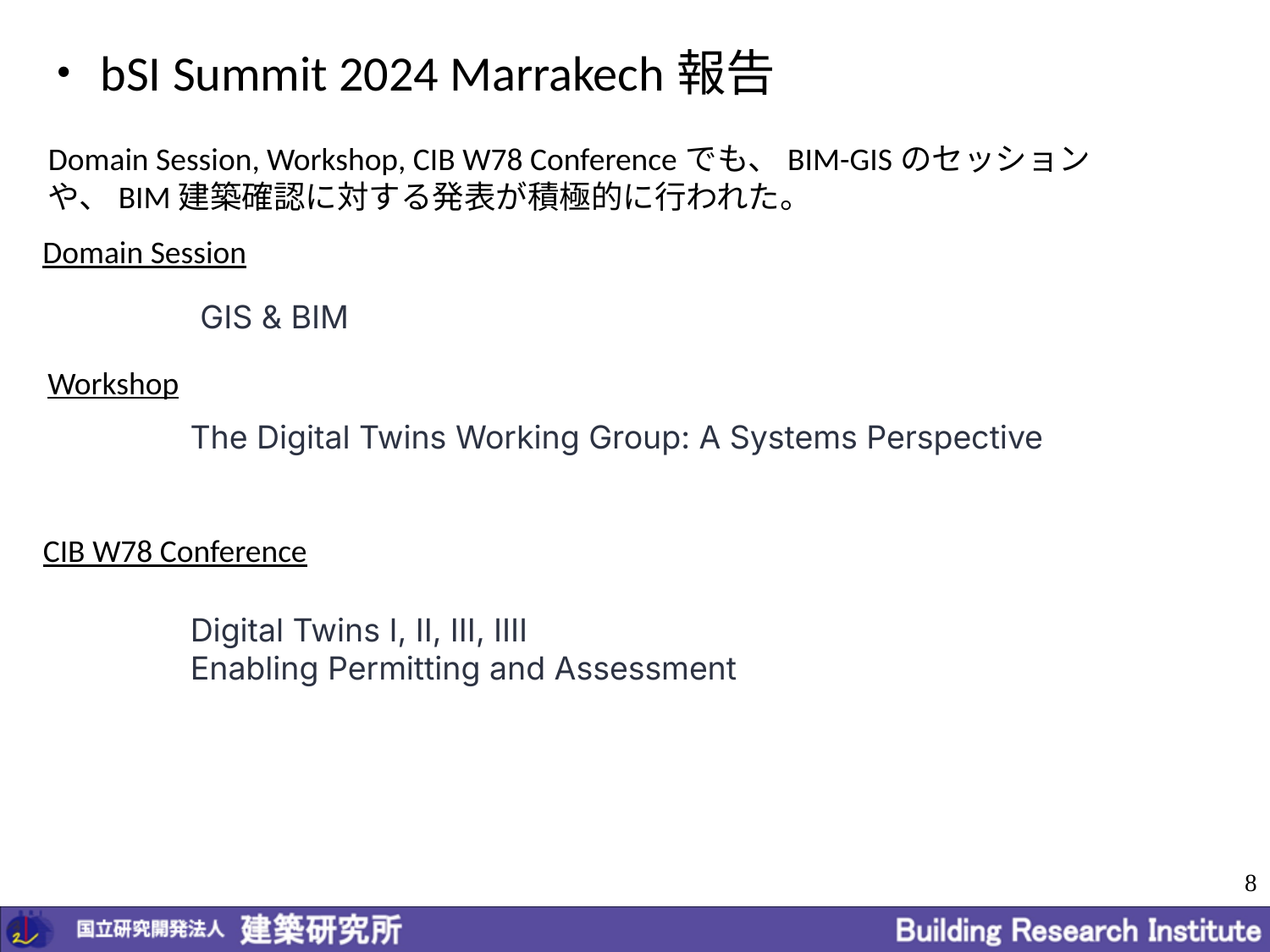

・bSI Summit 2024 Marrakech報告
Domain Session, Workshop, CIB W78 Conferenceでも、BIM-GISのセッションや、BIM建築確認に対する発表が積極的に行われた。
Domain Session
GIS & BIM
Workshop
The Digital Twins Working Group: A Systems Perspective
CIB W78 Conference
Digital Twins I, II, III, IIII
Enabling Permitting and Assessment

8